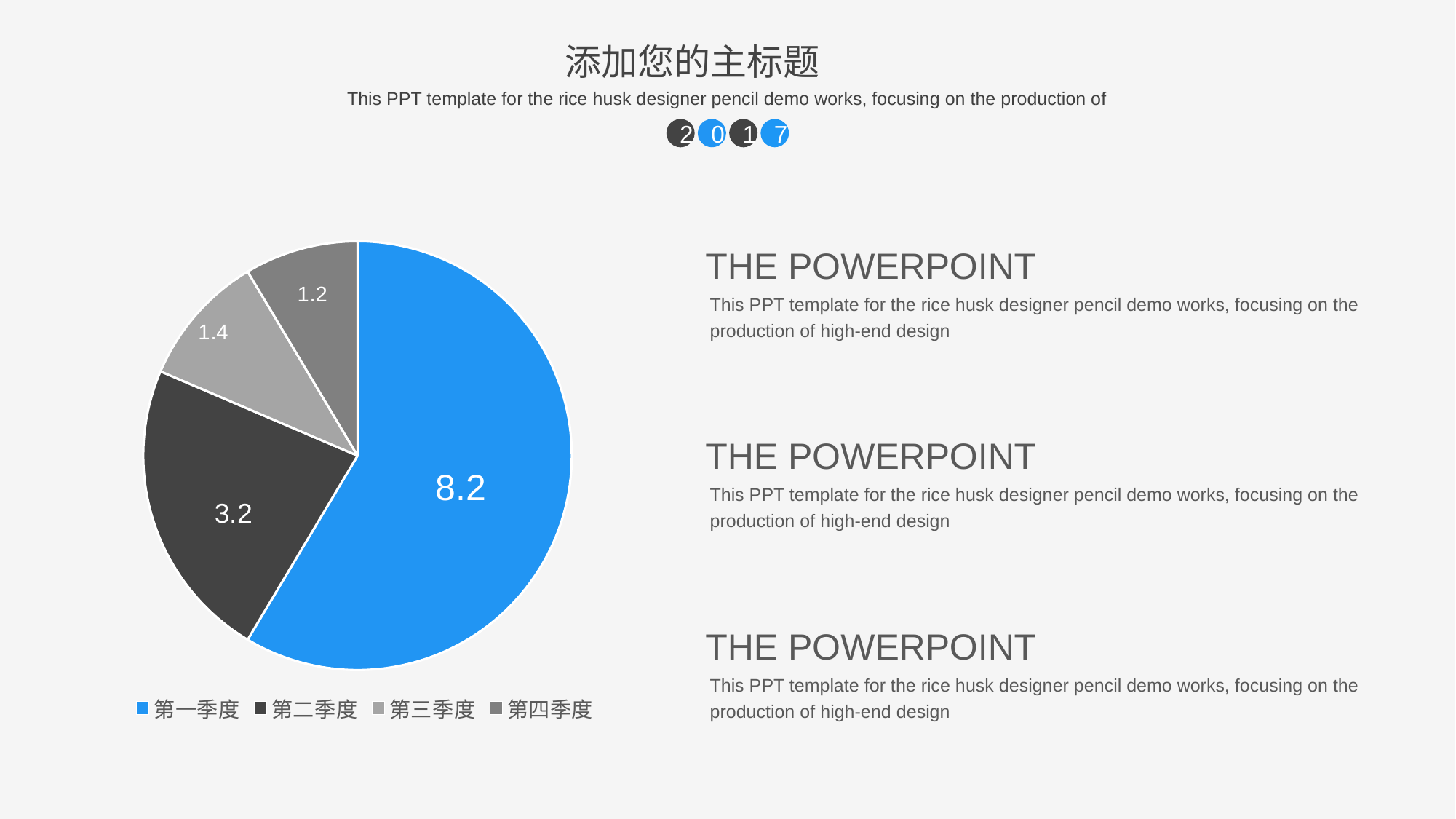

添加您的主标题
This PPT template for the rice husk designer pencil demo works, focusing on the production of
2
0
1
7

### Chart

| Category | 销售额 |
|---|---|
| 第一季度 | 8.2 |
| 第二季度 | 3.2 |
| 第三季度 | 1.4 |
| 第四季度 | 1.2 |
THE POWERPOINT
This PPT template for the rice husk designer pencil demo works, focusing on the production of high-end design
THE POWERPOINT
This PPT template for the rice husk designer pencil demo works, focusing on the production of high-end design
THE POWERPOINT
This PPT template for the rice husk designer pencil demo works, focusing on the production of high-end design